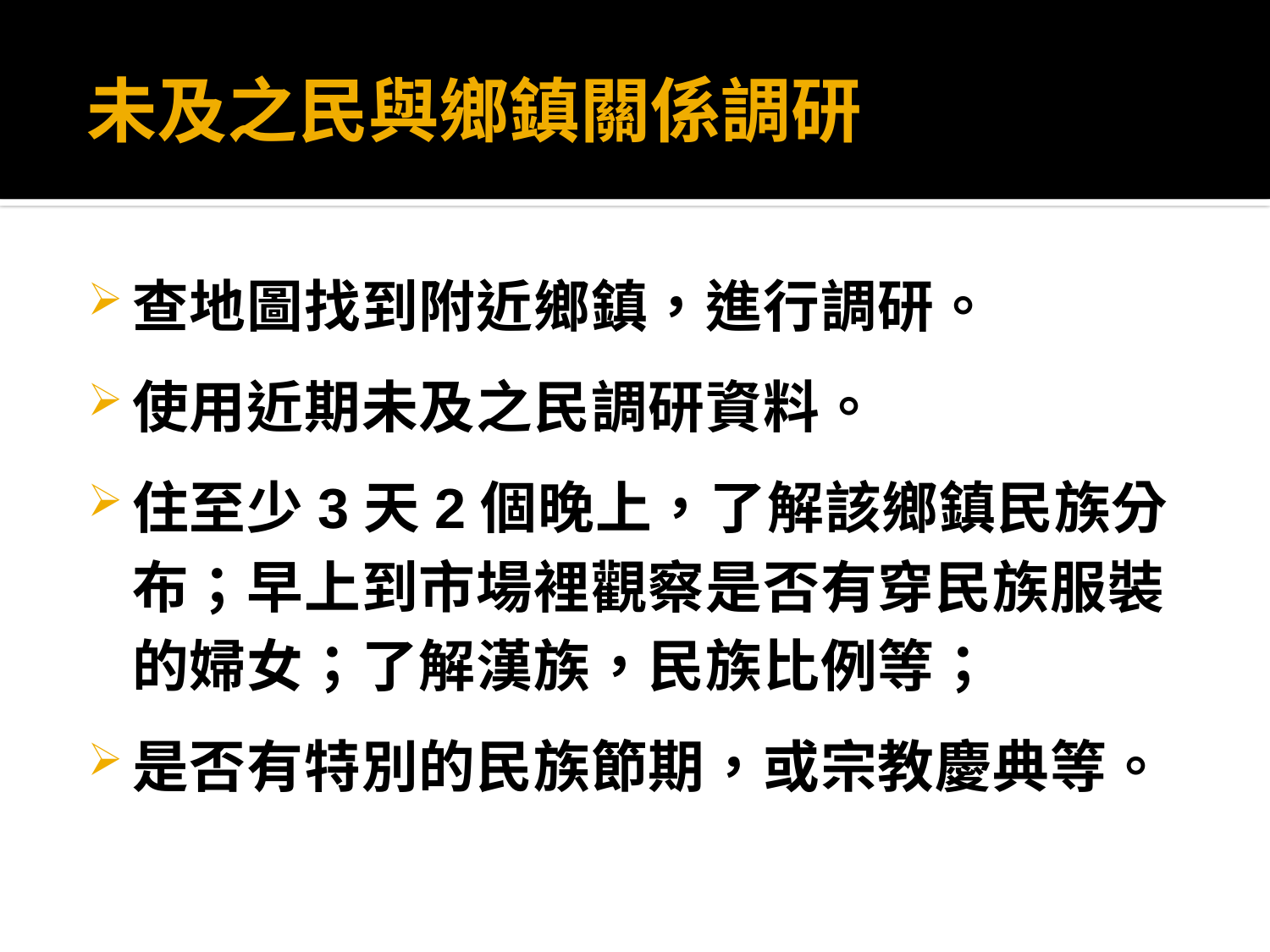

# 未及之民與鄉鎮關係調研
查地圖找到附近鄉鎮，進行調研。
使用近期未及之民調研資料。
住至少3天2個晚上，了解該鄉鎮民族分布；早上到市場裡觀察是否有穿民族服裝的婦女；了解漢族，民族比例等；
是否有特別的民族節期，或宗教慶典等。